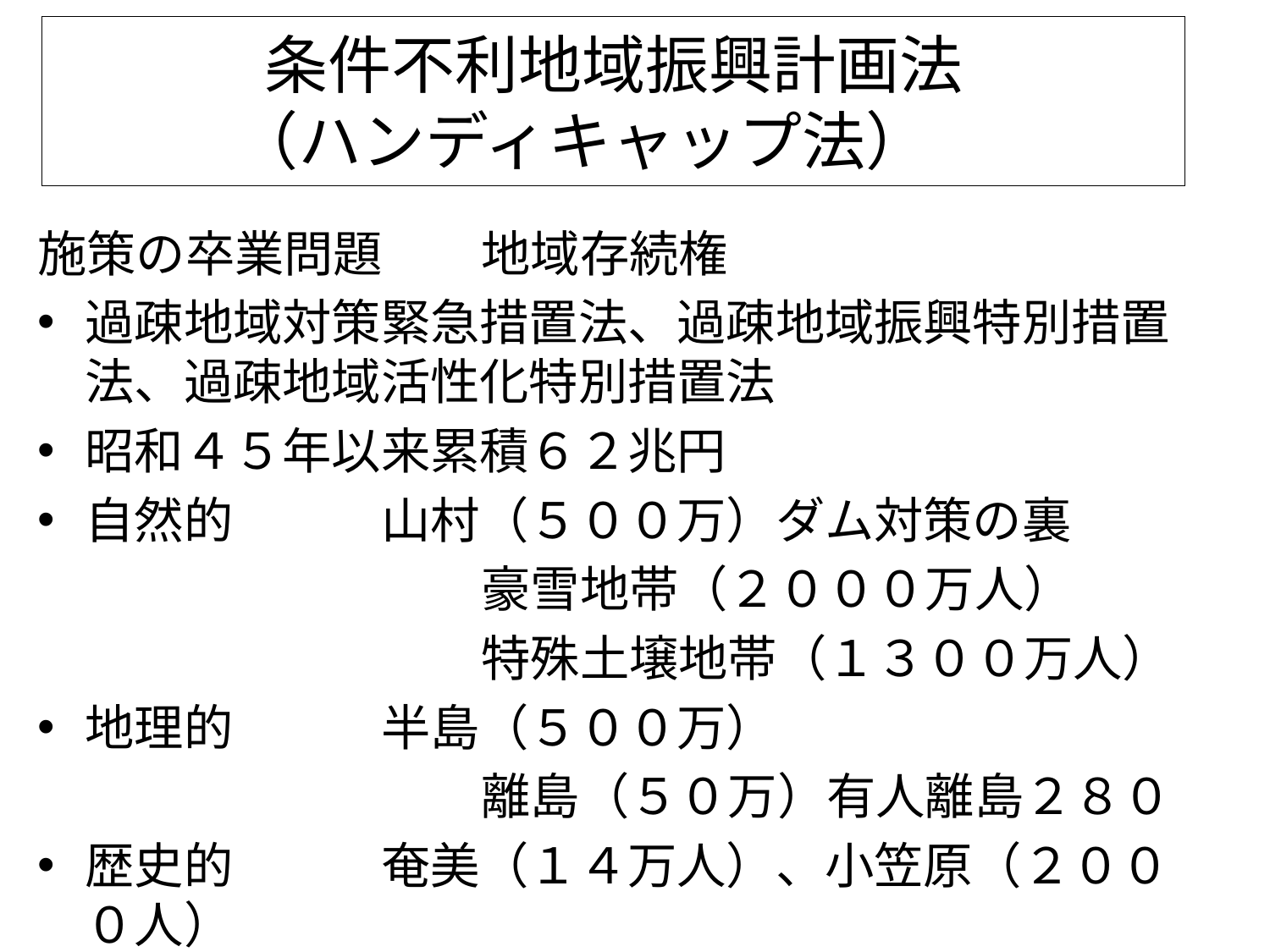

# 条件不利地域振興計画法 （ハンディキャップ法）
施策の卒業問題　　地域存続権
過疎地域対策緊急措置法、過疎地域振興特別措置法、過疎地域活性化特別措置法
昭和４５年以来累積６２兆円
自然的　　　山村（５００万）ダム対策の裏
　　　　　　　　　豪雪地帯（２０００万人）
　　　　　　　　　特殊土壌地帯（１３００万人）
地理的　　　半島（５００万）
　　　　　　　　　離島（５０万）有人離島２８０
歴史的　　　奄美（１４万人）、小笠原（２０００人）